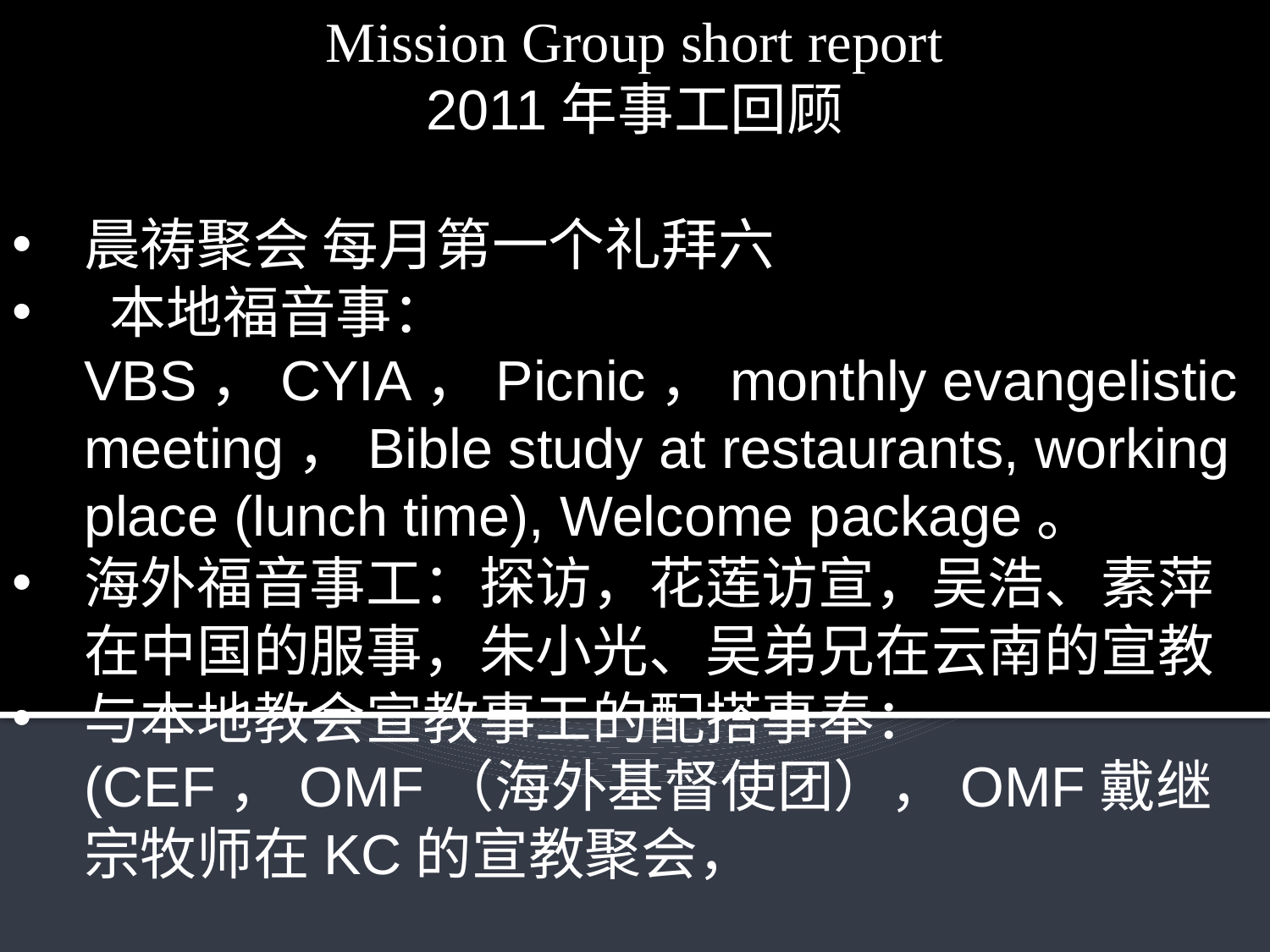

Mission Group short report
2011年事工回顾

晨祷聚会 每月第一个礼拜六
 本地福音事： VBS，CYIA，Picnic，monthly evangelistic meeting，Bible study at restaurants, working place (lunch time), Welcome package。
海外福音事工：探访，花莲访宣，吴浩、素萍在中国的服事，朱小光、吴弟兄在云南的宣教
与本地教会宣教事工的配搭事奉：(CEF，OMF（海外基督使团），OMF戴继宗牧师在KC的宣教聚会，